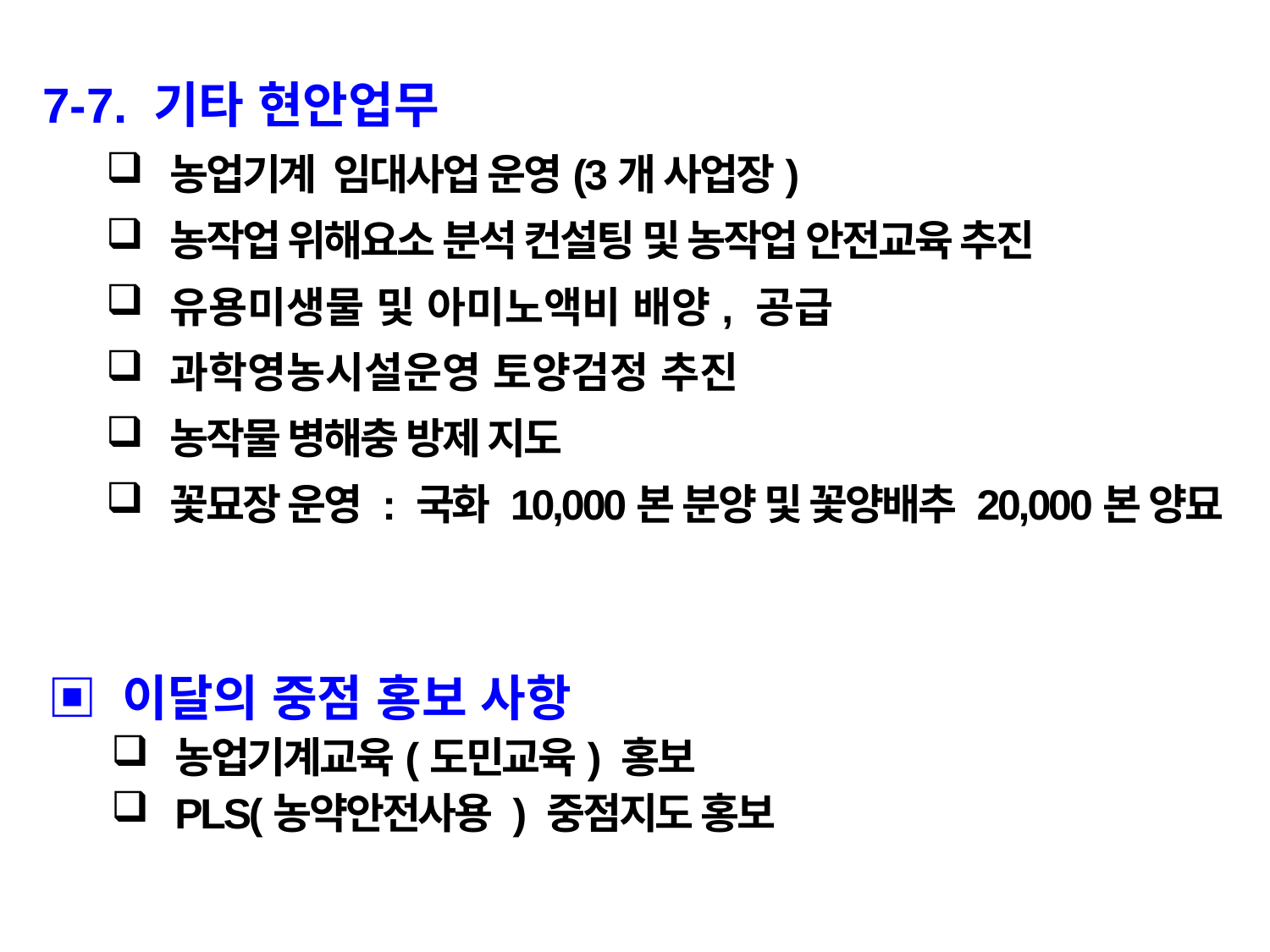

7-7. 기타 현안업무
농업기계  임대사업 운영(3개 사업장)
농작업 위해요소 분석 컨설팅 및 농작업 안전교육 추진
유용미생물 및 아미노액비 배양, 공급
과학영농시설운영 토양검정 추진
농작물 병해충 방제 지도
꽃묘장 운영 : 국화 10,000본 분양 및 꽃양배추 20,000본 양묘
▣ 이달의 중점 홍보 사항
농업기계교육(도민교육) 홍보
PLS(농약안전사용 ) 중점지도 홍보